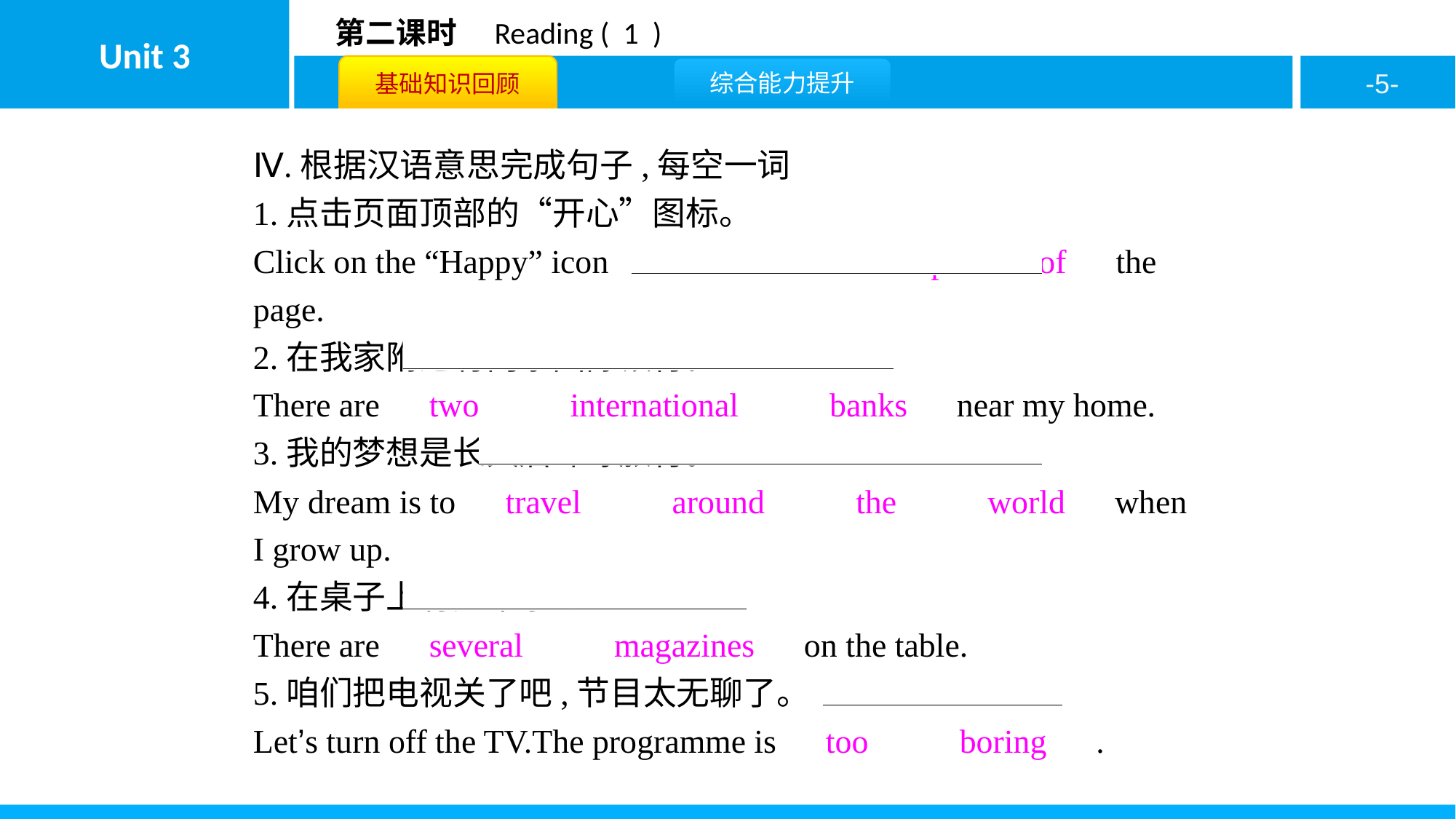

Ⅳ.根据汉语意思完成句子,每空一词
1.点击页面顶部的“开心”图标。
Click on the “Happy” icon　at　 　the　 　top　 　of　the page.
2.在我家附近有两家国际银行。
There are　two　 　international　 　banks　near my home.
3.我的梦想是长大后环球旅行。
My dream is to　travel　 　around　 　the　 　world　when I grow up.
4.在桌子上有几本杂志。
There are　several　 　magazines　on the table.
5.咱们把电视关了吧,节目太无聊了。
Let’s turn off the TV.The programme is　too　 　boring　.